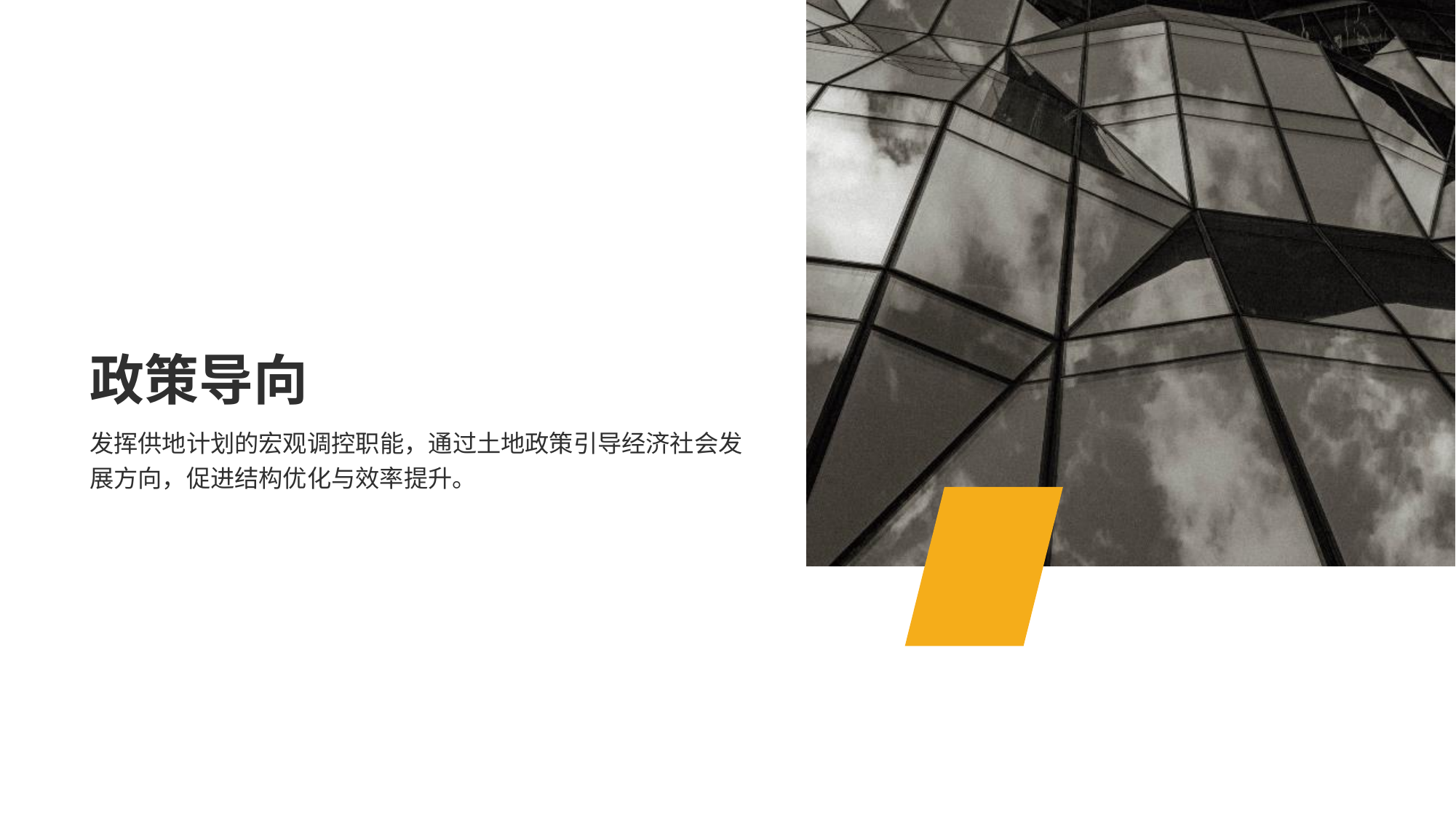

政策导向
发挥供地计划的宏观调控职能，通过土地政策引导经济社会发展方向，促进结构优化与效率提升。